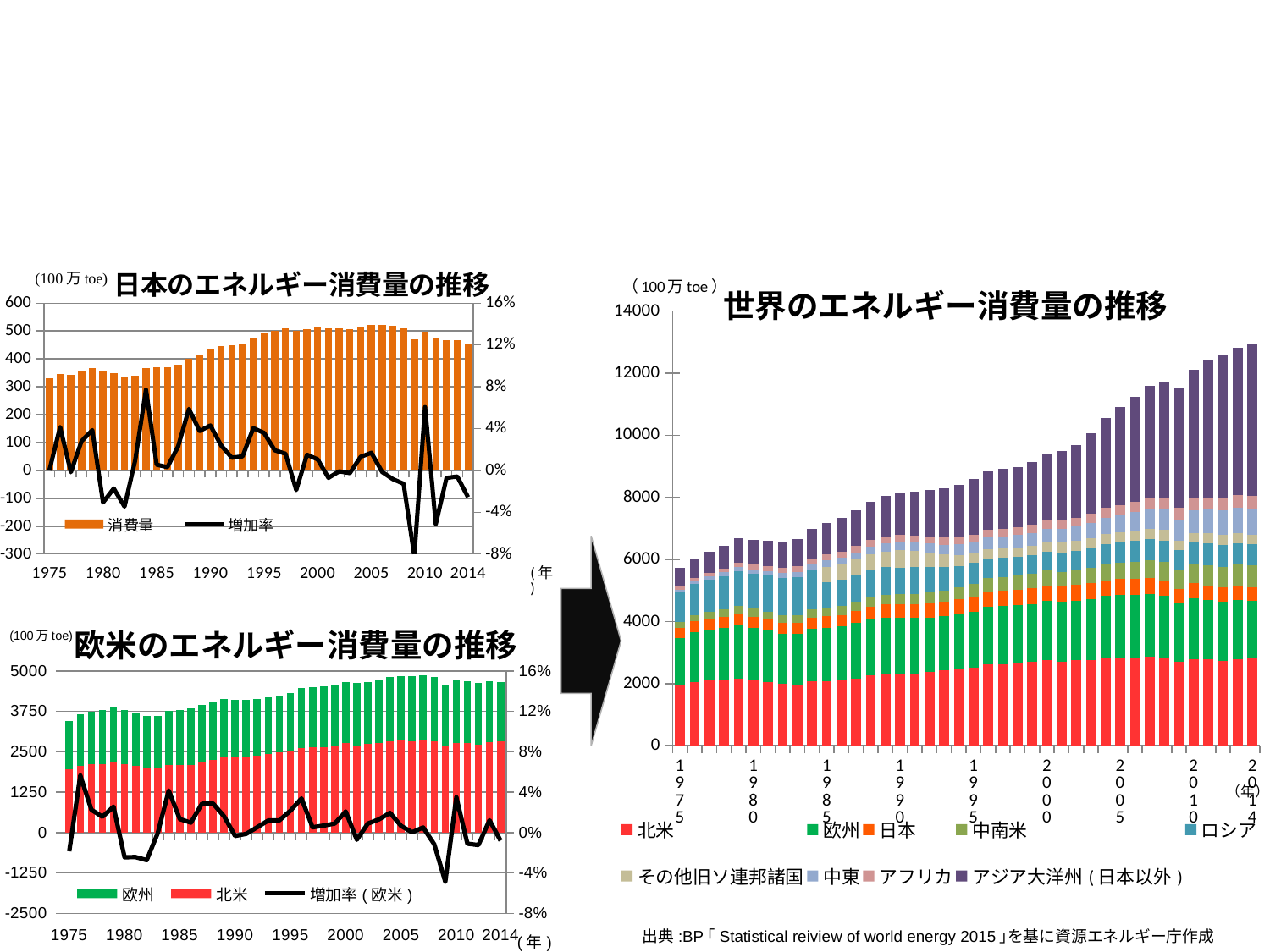

### Chart: 世界のエネルギー消費量の推移

| Category | 北米 | 欧州 | 日本 | 中南米 | ロシア | その他旧ソ連邦諸国 | 中東 | アフリカ | アジア大洋州(日本以外) |
|---|---|---|---|---|---|---|---|---|---|
| 1975 | 1954.1217945591 | 1506.951996766556 | 331.02398087568446 | 188.988639655385 | 962.257705699924 | None | 83.204203417463 | 101.85789745304 | 600.9292104296985 |
|  | 2059.71765179198 | 1596.966001917142 | 344.7706000678826 | 201.793527032351 | 999.641347173848 | None | 93.7195596542196 | 111.32977618154 | 633.3384552175984 |
|  | 2117.20676444869 | 1621.93023588978 | 344.16843098836944 | 217.14193957442 | 1043.53963056948 | None | 105.765161850926 | 117.023936854725 | 691.0555341405905 |
|  | 2126.97353999017 | 1670.57223572523 | 353.8173703842151 | 229.237481999129 | 1085.75107952448 | None | 114.630564243226 | 121.435227426696 | 745.4320977707248 |
|  | 2161.93719124584 | 1732.73843189558 | 367.46384853011716 | 243.319074503287 | 1118.7362937323 | None | 134.196826836783 | 132.526330262949 | 783.0806085073228 |
| 1980 | 2107.12828210458 | 1692.22262125238 | 356.2008498818845 | 252.826329442334 | 1141.49903525296 | None | 132.523588772222 | 144.618432321278 | 804.3327674713055 |
|  | 2056.7317108654 | 1650.3023587185899 | 350.04367177399644 | 251.729537916914 | 1165.9586079277 | None | 145.753667141328 | 160.9524376741 | 815.8103951163434 |
|  | 1986.94895362309 | 1618.55046020689 | 337.917436900484 | 257.427280750103 | 1195.69462510131 | None | 158.873895756988 | 172.840858985438 | 840.0755774993459 |
|  | 1973.0753180245 | 1629.8554634722002 | 341.17109349142413 | 260.066811176111 | 1220.95385584574 | None | 170.620762321331 | 177.586962896403 | 890.4125788532259 |
|  | 2081.17846738518 | 1671.6539344953799 | 367.545604248993 | 270.55344996843 | 1266.65366489091 | None | 190.821490214209 | 183.674964622336 | 949.0366207257871 |
| 1985 | 2086.61817992065 | 1716.0563105293597 | 369.5671709023848 | 275.899314135386 | 819.446282552249 | 496.68858261232106 | 203.352690234505 | 190.523607897889 | 1014.3551304350053 |
|  | 2089.6548487168 | 1750.3575001288202 | 370.7286913295922 | 291.832137015073 | 833.888250993447 | 505.977613248813 | 213.455206053601 | 195.306776346724 | 1077.9831145399778 |
|  | 2161.51134629354 | 1788.12376741266 | 379.25403296148795 | 302.791961178912 | 861.511639520419 | 515.2711590004011 | 224.712911277829 | 200.459508779173 | 1148.338234528852 |
|  | 2256.60998305601 | 1806.48376077912 | 401.53854466579173 | 312.936923794297 | 877.104791910465 | 524.7224814838349 | 238.578279678522 | 215.253736014095 | 1235.6200287660183 |
|  | 2318.89745071265 | 1809.64974340201 | 416.6663698397972 | 318.820695660641 | 880.473400470779 | 514.102878762461 | 253.003949672227 | 215.988503591184 | 1308.0905829129429 |
| 1990 | 2326.1788907677 | 1788.41232618989 | 434.586908132833 | 328.844515982233 | 865.422486087345 | 551.335173710815 | 269.102553666894 | 222.319213638127 | 1347.135895139407 |
|  | 2328.98001579037 | 1780.37783234644 | 444.9781001632283 | 336.124375680863 | 853.989481387905 | 516.630265459735 | 283.935019843717 | 221.882619936662 | 1423.6817398039816 |
|  | 2369.05699939262 | 1762.07582384311 | 450.38277458910693 | 349.234507365408 | 823.88688313381 | 460.5128416167099 | 305.265262316433 | 226.566124587984 | 1503.2377892302732 |
|  | 2417.9853218998 | 1762.36715024785 | 456.4678066817021 | 363.335414716707 | 768.190603872104 | 398.1118541468459 | 306.937308985761 | 227.906732971448 | 1590.222665195438 |
|  | 2473.0368616102 | 1757.66655530362 | 474.89742562953677 | 384.877959073679 | 701.53185332884 | 351.0813708876599 | 336.389191016876 | 235.287953323889 | 1680.614585640113 |
| 1995 | 2520.66841321707 | 1801.626049168 | 491.9349250896428 | 401.919478480978 | 664.00493756844 | 326.37052272625 | 348.8475908141 | 244.793670648331 | 1799.669097800797 |
|  | 2606.29947044534 | 1862.0664604017988 | 501.41881017915983 | 421.152928300571 | 638.484619151143 | 311.9340787284781 | 364.562777446559 | 251.249131157454 | 1881.8171826252203 |
|  | 2629.96777745823 | 1861.559296310962 | 509.40671195664225 | 440.870106533292 | 603.227811860259 | 308.4142579144691 | 379.274148518485 | 256.621951048385 | 1937.9763940233977 |
|  | 2645.10881401857 | 1877.3496412392 | 499.8443446567413 | 457.096486049365 | 602.807378570606 | 301.86365364669393 | 398.758566544646 | 260.731229902279 | 1943.1252542026987 |
|  | 2692.08445886267 | 1870.586011501021 | 507.340746327388 | 456.844678428701 | 609.243939191416 | 299.19911550165307 | 412.107820046475 | 268.960295570099 | 2023.5628451626721 |
| 2000 | 2759.42954346368 | 1898.2504826756967 | 512.6834358049774 | 468.295096249214 | 619.979361371793 | 302.4601322466101 | 421.339443990537 | 273.978710656733 | 2114.8950271612625 |
|  | 2698.73128396831 | 1925.808941767841 | 509.07008611601856 | 470.524817026661 | 630.246533130436 | 307.42881723442304 | 445.096042602737 | 283.80108325729 | 2208.3265514552713 |
|  | 2745.81125025657 | 1919.703830459966 | 508.61147881589187 | 475.616814657759 | 628.769321157485 | 310.6159711635589 | 465.743023879058 | 286.862124454942 | 2351.232117690988 |
|  | 2768.13884430477 | 1957.958518448544 | 507.28364842644305 | 484.08527237168 | 642.395161463774 | 317.52883978827197 | 486.577554487827 | 301.574836679733 | 2589.253976621947 |
|  | 2823.70539435077 | 1994.5643331899892 | 513.8833932143287 | 509.116862395148 | 649.527988974512 | 322.2191552425189 | 526.568119629517 | 325.068273348825 | 2891.936369677181 |
| 2005 | 2848.48105652579 | 2001.5000868035672 | 522.54656810262 | 528.080691745106 | 648.295825350148 | 321.008709708285 | 557.519249461893 | 328.614144897448 | 3163.5777188132 |
|  | 2832.42252439013 | 2018.86888722392 | 521.7572114494217 | 555.854639251218 | 676.016275645159 | 331.37213676726105 | 581.258421994348 | 334.359546689877 | 3381.766209631368 |
|  | 2874.93024209173 | 2000.9779342818997 | 517.4324951031998 | 580.69769429654 | 680.534455298538 | 336.683929598992 | 614.495116309916 | 347.941424624295 | 3626.89925543037 |
|  | 2824.16455557207 | 1995.0329207954999 | 510.828180306658 | 596.434949983577 | 683.774546781584 | 341.401326837086 | 661.482466742298 | 371.019867837368 | 3748.7549416203624 |
|  | 2693.79772048593 | 1890.9057753404732 | 468.96220335892593 | 593.654034788944 | 648.018076604178 | 298.54613421116903 | 685.706100959056 | 372.423594115264 | 3895.445635059694 |
| 2010 | 2783.81722428456 | 1961.531612304564 | 497.3595878478186 | 621.455011250673 | 674.335128827432 | 312.86787946774405 | 724.082240220821 | 389.821742847519 | 4145.494573432681 |
|  | 2784.86396548166 | 1908.1394082784902 | 471.8560579666816 | 649.853096745913 | 696.173686962144 | 333.223042036086 | 752.311817626221 | 388.249057288953 | 4423.635141106968 |
|  | 2725.84346454747 | 1908.85655963933 | 468.4873762723037 | 664.855368023632 | 696.30768328779 | 338.08726145128 | 779.698708334633 | 403.327727621848 | 4600.635661466366 |
|  | 2796.32897087079 | 1894.7910216273103 | 465.78483344231097 | 684.922408546265 | 689.901684774349 | 327.009188776521 | 793.255172969075 | 408.599073099528 | 4746.556735759189 |
| 2014 | 2822.75109757087 | 1831.017177415238 | 453.87271943133806 | 692.759275821015 | 681.939749981945 | 317.31942656461695 | 827.881995414258 | 420.116966138892 | 4880.737087284292 |

### Chart: 日本のエネルギー消費量の推移

| Category |  |  |
|---|---|---|
| 1975 | 331.02398087568446 | 0.0 |
|  | 344.7706000678826 | 0.04152756291502834 |
|  | 344.16843098836944 | -0.0017465789698848566 |
|  | 353.8173703842151 | 0.02803551554143483 |
|  | 367.46384853011716 | 0.03856927129124032 |
| 1980 | 356.2008498818845 | -0.03065063051313892 |
|  | 350.04367177399644 | -0.017285691794193547 |
|  | 337.917436900484 | -0.03464206283763833 |
|  | 341.17109349142413 | 0.009628554894307867 |
|  | 367.545604248993 | 0.07730581887129265 |
| 1985 | 369.5671709023848 | 0.005500179107086518 |
|  | 370.7286913295922 | 0.0031429210131713493 |
|  | 379.25403296148795 | 0.02299617437571451 |
|  | 401.53854466579173 | 0.05875879955788553 |
|  | 416.6663698397972 | 0.03767465259554757 |
| 1990 | 434.586908132833 | 0.04300932254246009 |
|  | 444.9781001632283 | 0.023910504057842438 |
|  | 450.38277458910693 | 0.012145933527731061 |
|  | 456.4678066817021 | 0.013510801113889515 |
|  | 474.89742562953677 | 0.040374411246674784 |
| 1995 | 491.9349250896428 | 0.03587616723236737 |
|  | 501.41881017915983 | 0.0192787391295482 |
|  | 509.40671195664225 | 0.015930598564158967 |
|  | 499.8443446567413 | -0.018771576964841444 |
|  | 507.340746327388 | 0.014997472214664496 |
| 2000 | 512.6834358049774 | 0.01053077151059691 |
|  | 509.07008611601856 | -0.007047915802634524 |
|  | 508.61147881589187 | -0.0009008726158428584 |
|  | 507.28364842644305 | -0.0026106968575309543 |
|  | 513.8833932143287 | 0.013009969488189941 |
| 2005 | 522.54656810262 | 0.016858250339835394 |
|  | 521.7572114494217 | -0.001510595804053352 |
|  | 517.4324951031998 | -0.00828875241457222 |
|  | 510.8281803066577 | -0.012763625901046077 |
|  | 468.96220335892593 | -0.08195706220161741 |
| 2010 | 497.3595878478186 | 0.06055367423109445 |
|  | 471.8560579666816 | -0.05127784907393913 |
|  | 468.4873762723037 | -0.007139214676810903 |
|  | 465.78483344231097 | -0.0057686566743730665 |
| 2014 | 453.87271943133806 | -0.025574284853670037 |

### Chart: 欧米のエネルギー消費量の推移

| Category | 北米 | 欧州 | 増加率(欧米) |
|---|---|---|---|
| 1975 | 1954.1217945591 | 1506.951996766556 | -0.018535660617626553 |
|  | 2059.71765179198 | 1596.966001917142 | 0.05651710254595401 |
|  | 2117.20676444869 | 1621.93023588978 | 0.022548668257291567 |
|  | 2126.97353999017 | 1670.57223572523 | 0.015620924125444653 |
|  | 2161.93719124584 | 1732.73843189558 | 0.025577005034974835 |
| 1980 | 2107.12828210458 | 1692.22262125238 | -0.024475650608245515 |
|  | 2056.7317108654 | 1650.3023587185899 | -0.02429805409429339 |
|  | 1986.94895362309 | 1618.55046020689 | -0.02738972824315169 |
|  | 1973.0753180245 | 1629.8554634722002 | -0.0007124206769877709 |
|  | 2081.17846738518 | 1671.6539344953799 | 0.041605467735793884 |
| 1985 | 2086.61817992065 | 1716.0563105293597 | 0.013281192238820565 |
|  | 2089.6548487168 | 1750.3575001288202 | 0.009818841578310184 |
|  | 2161.51134629354 | 1788.12376741266 | 0.028547503211424477 |
|  | 2256.60998305601 | 1806.48376077912 | 0.028726357464060628 |
|  | 2318.89745071265 | 1809.64974340201 | 0.01610926412388123 |
| 1990 | 2326.1788907677 | 1788.41232618989 | -0.0033803603303757617 |
|  | 2328.98001579037 | 1780.37783234644 | -0.0012719049219790226 |
|  | 2369.05699939262 | 1762.07582384311 | 0.005298875372655231 |
|  | 2417.9853218998 | 1762.36715024785 | 0.011914322540074641 |
|  | 2473.0368616102 | 1757.66655530362 | 0.012044664918004665 |
| 1995 | 2520.66841321707 | 1801.626049168 | 0.021649129339835038 |
|  | 2606.29947044534 | 1862.0664604017988 | 0.033794890591851465 |
|  | 2629.96777745823 | 1861.559296310962 | 0.005183358588015621 |
|  | 2645.10881401857 | 1877.3496412392 | 0.006886606933579321 |
|  | 2692.08445886267 | 1870.586011501021 | 0.008891627309294905 |
| 2000 | 2759.42954346368 | 1898.2504826756967 | 0.02082323419865816 |
|  | 2698.73128396831 | 1925.808941767841 | -0.007115087386261263 |
|  | 2745.81125025657 | 1919.703830459966 | 0.008860308912949694 |
|  | 2768.13884430477 | 1957.958518448544 | 0.01298512189729631 |
|  | 2823.70539435077 | 1994.5643331899892 | 0.019502849330583324 |
| 2005 | 2848.48105652579 | 2001.5000868035672 | 0.006581494516037304 |
|  | 2832.42252439013 | 2018.86888722392 | 0.00027015945958781216 |
|  | 2874.93024209173 | 2000.9779342818997 | 0.005074270471703155 |
|  | 2824.16455557207 | 1995.0329207954999 | -0.011630797372447255 |
|  | 2693.79772048593 | 1890.9057753404732 | -0.04865830497527458 |
| 2010 | 2783.81722428456 | 1961.531612304564 | 0.03503941768730776 |
|  | 2784.86396548166 | 1908.1394082784902 | -0.011030898808821554 |
|  | 2725.84346454747 | 1908.85655963933 | -0.01242346210517139 |
|  | 2796.32897087079 | 1894.7910216273103 | 0.012173380804985232 |
| 2014 | 2822.75109757087 | 1831.017177415238 | -0.0079622174601639 |
出典:BP｢Statistical reiview of world energy 2015｣を基に資源エネルギー庁作成
出典:総合エネルギー統計を基に資源エネルギー庁作成
出典:BP｢Statistical reiview of world energy 2015｣を基に資源エネルギー庁作成